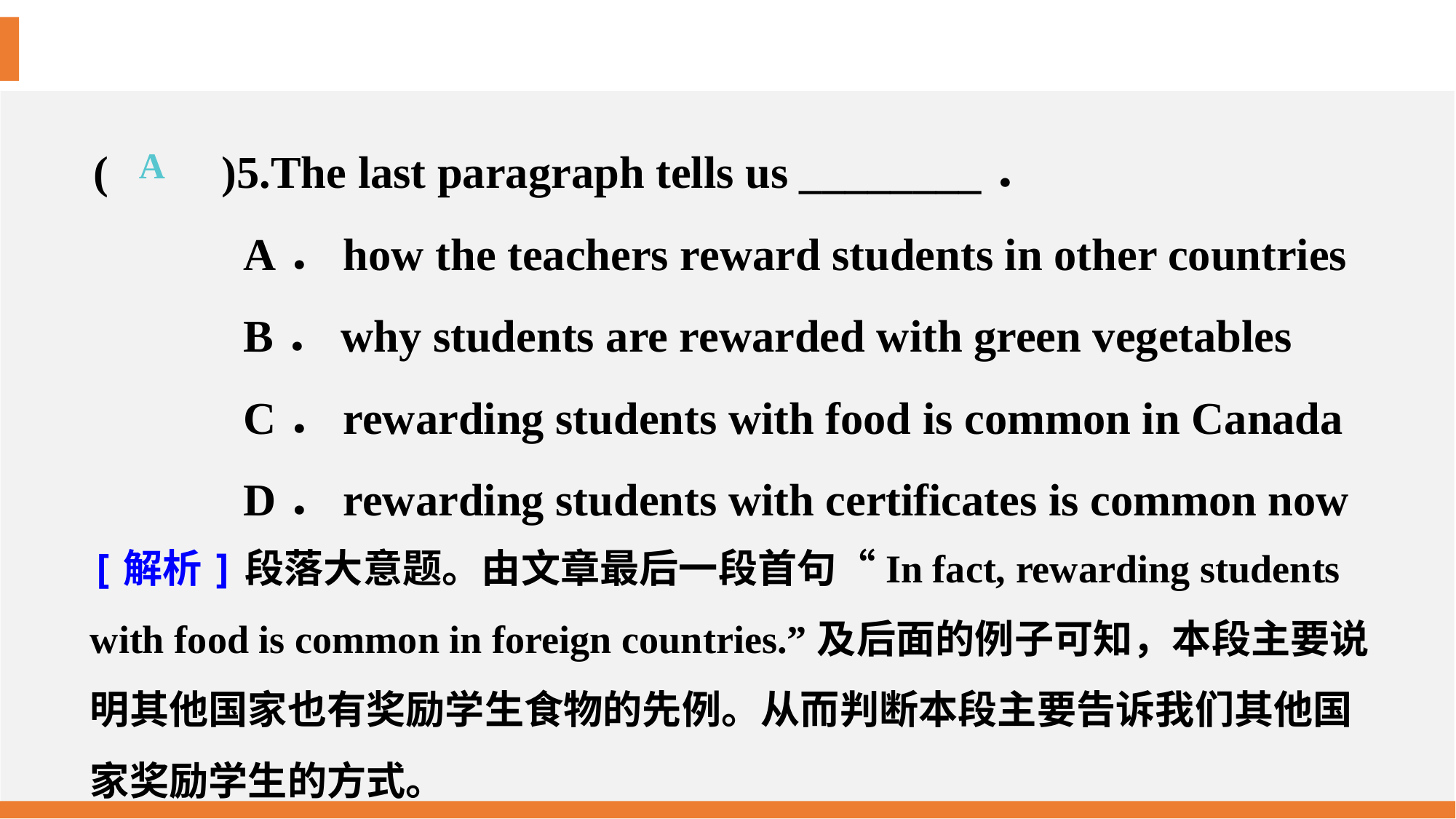

(　　)5.The last paragraph tells us ________．
A．how the teachers reward students in other countries
B．why students are rewarded with green vegetables
C．rewarding students with food is common in Canada
D．rewarding students with certificates is common now
A
[解析]段落大意题。由文章最后一段首句“In fact, rewarding students with food is common in foreign countries.”及后面的例子可知，本段主要说明其他国家也有奖励学生食物的先例。从而判断本段主要告诉我们其他国家奖励学生的方式。